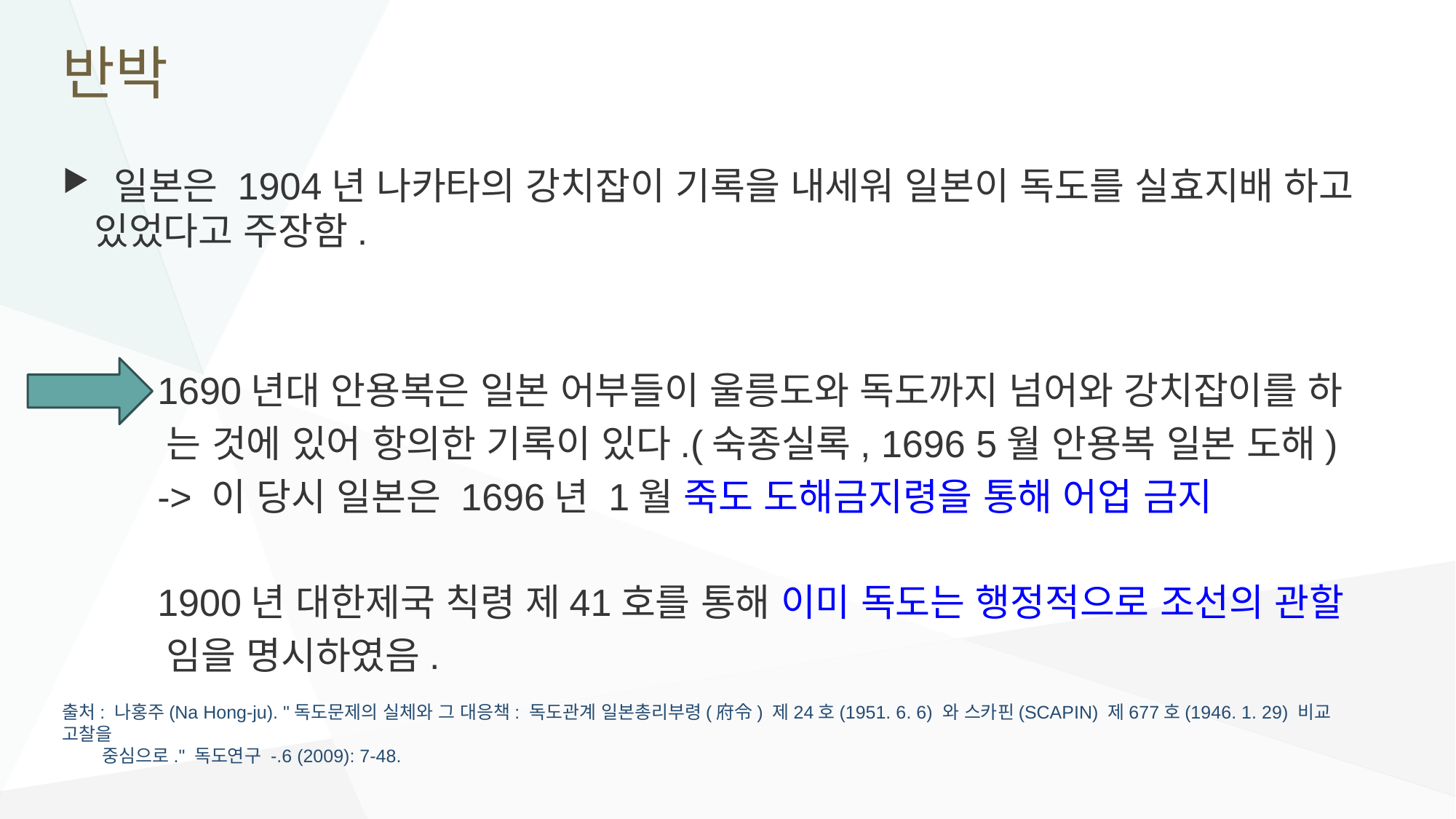

# 반박
 일본은 1904년 나카타의 강치잡이 기록을 내세워 일본이 독도를 실효지배 하고 있었다고 주장함.

         1690년대 안용복은 일본 어부들이 울릉도와 독도까지 넘어와 강치잡이를 하
         는 것에 있어 항의한 기록이 있다.(숙종실록, 1696 5월 안용복 일본 도해)
         -> 이 당시 일본은 1696년 1월 죽도 도해금지령을 통해 어업 금지

         1900년 대한제국 칙령 제41호를 통해 이미 독도는 행정적으로 조선의 관할
         임을 명시하였음.

출처: 나홍주(Na Hong-ju). "독도문제의 실체와 그 대응책: 독도관계 일본총리부령(府令) 제24호(1951. 6. 6) 와 스카핀(SCAPIN) 제677호(1946. 1. 29) 비교 고찰을
       중심으로." 독도연구 -.6 (2009): 7-48.